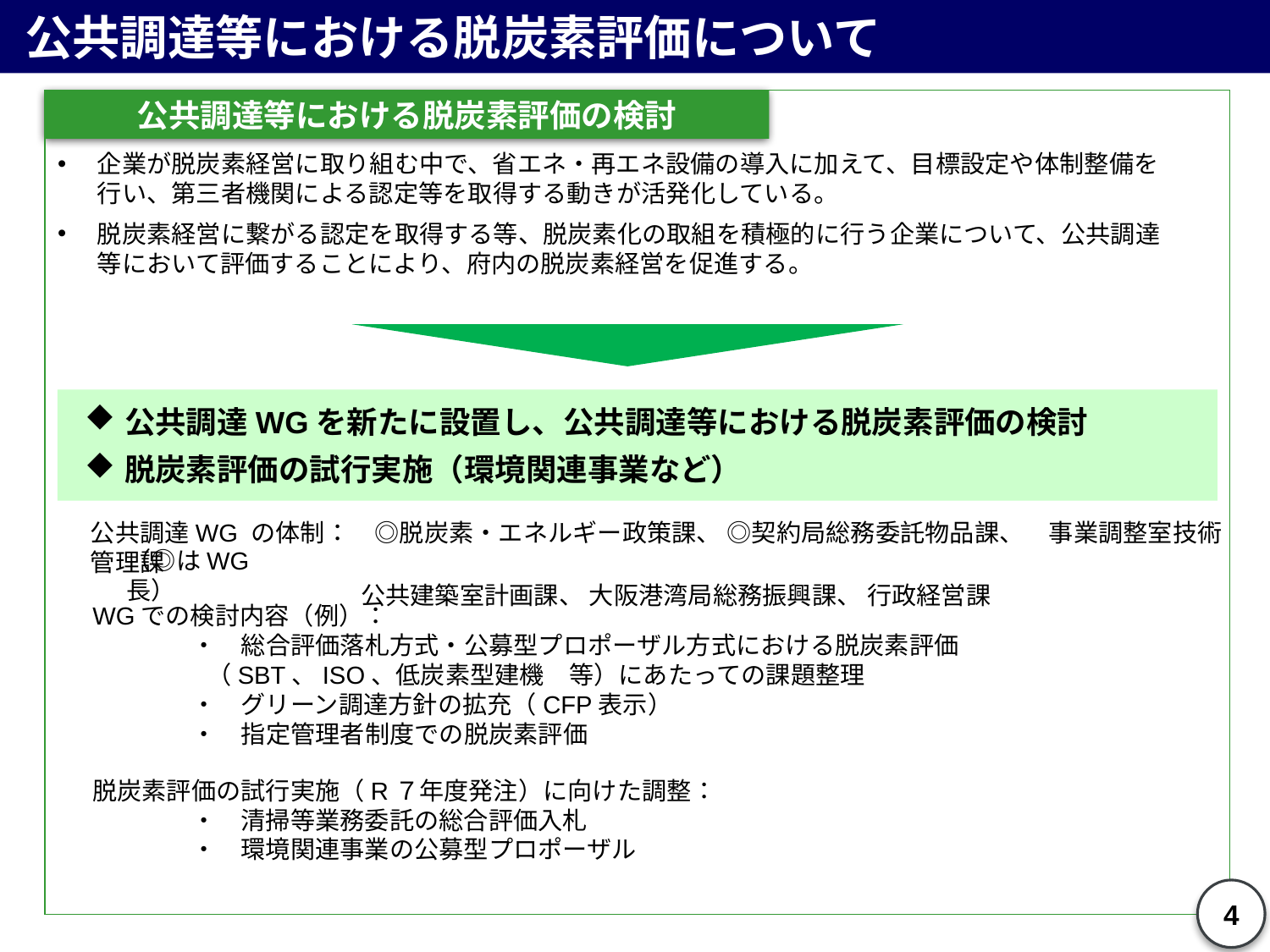

公共調達等における脱炭素評価について

公共調達等における脱炭素評価の検討
企業が脱炭素経営に取り組む中で、省エネ・再エネ設備の導入に加えて、目標設定や体制整備を行い、第三者機関による認定等を取得する動きが活発化している。
脱炭素経営に繋がる認定を取得する等、脱炭素化の取組を積極的に行う企業について、公共調達等において評価することにより、府内の脱炭素経営を促進する。

公共調達WGを新たに設置し、公共調達等における脱炭素評価の検討
脱炭素評価の試行実施（環境関連事業など）
公共調達WG の体制：　◎脱炭素・エネルギー政策課、 ◎契約局総務委託物品課、　事業調整室技術管理課
　　　　　　　　　　　 　公共建築室計画課、 大阪港湾局総務振興課、 行政経営課
（◎はWG長）
WGでの検討内容（例）：
　　　　・　総合評価落札方式・公募型プロポーザル方式における脱炭素評価
　　　 　（SBT、ISO、低炭素型建機　等）にあたっての課題整理
　　　　・　グリーン調達方針の拡充（CFP表示）
　　　　・　指定管理者制度での脱炭素評価
脱炭素評価の試行実施（R７年度発注）に向けた調整：
　　　　・　清掃等業務委託の総合評価入札
　　　　・　環境関連事業の公募型プロポーザル
4